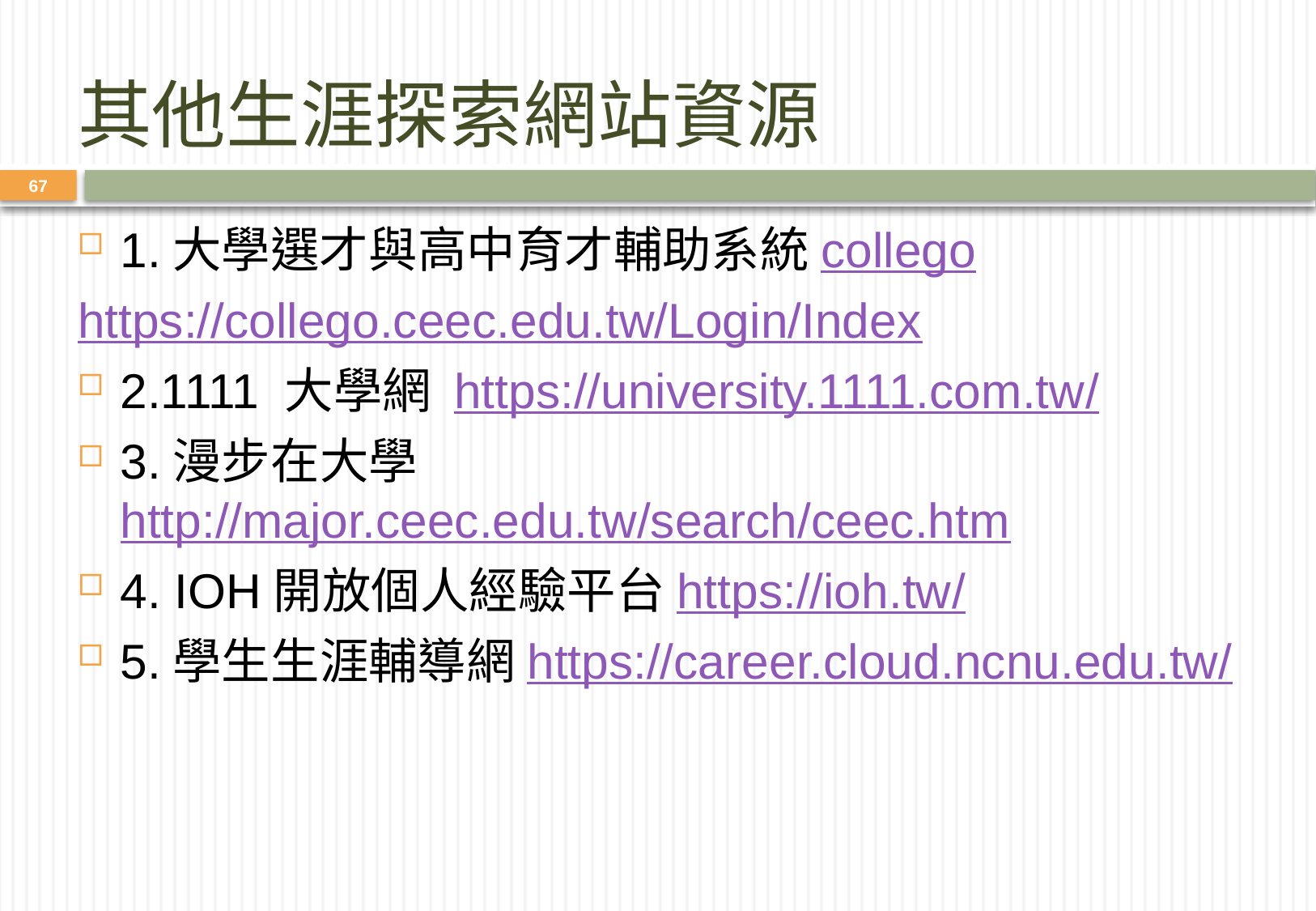

# 其他生涯探索網站資源
67
1.大學選才與高中育才輔助系統collego
https://collego.ceec.edu.tw/Login/Index
2.1111 大學網 https://university.1111.com.tw/
3.漫步在大學http://major.ceec.edu.tw/search/ceec.htm
4. IOH開放個人經驗平台https://ioh.tw/
5.學生生涯輔導網https://career.cloud.ncnu.edu.tw/